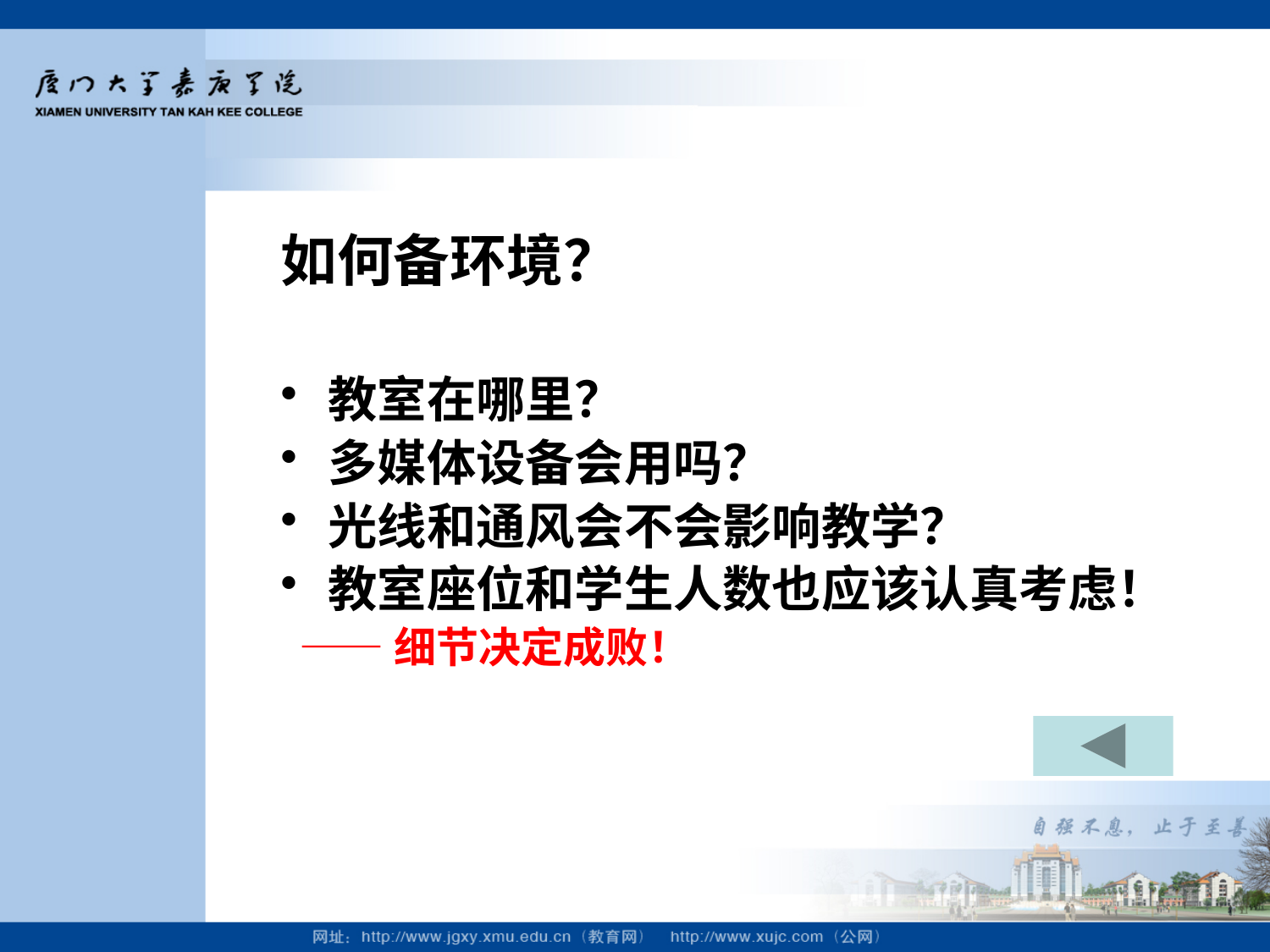

如何备环境？

教室在哪里？
多媒体设备会用吗？
光线和通风会不会影响教学？
教室座位和学生人数也应该认真考虑！
  ——细节决定成败！